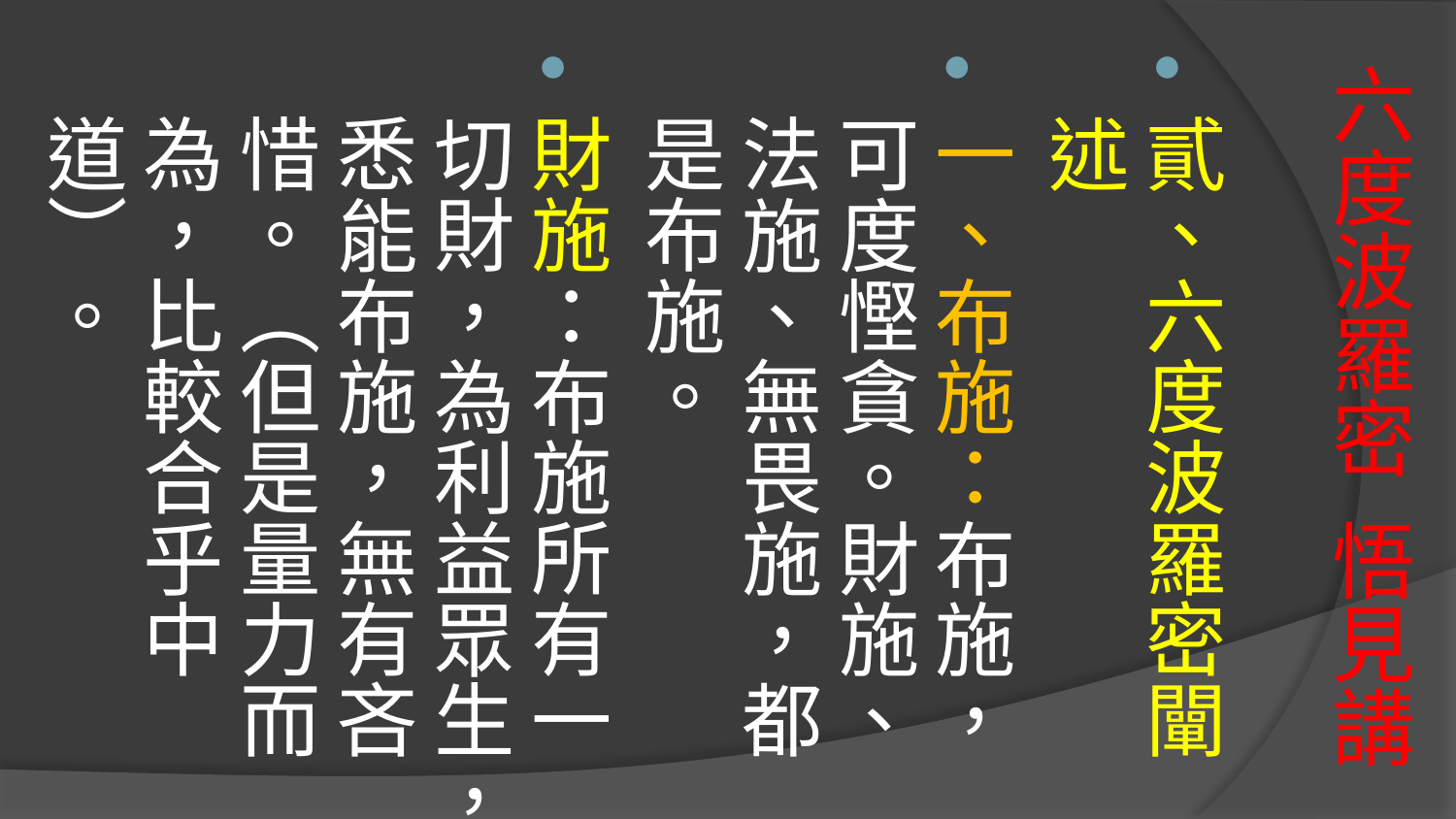

貳、六度波羅密闡述
一、布施：布施，可度慳貪。財施、法施、無畏施，都是布施。
財施：布施所有一切財，為利益眾生，悉能布施，無有吝惜。（但是量力而為，比較合乎中道）。
# 六度波羅密  悟見講